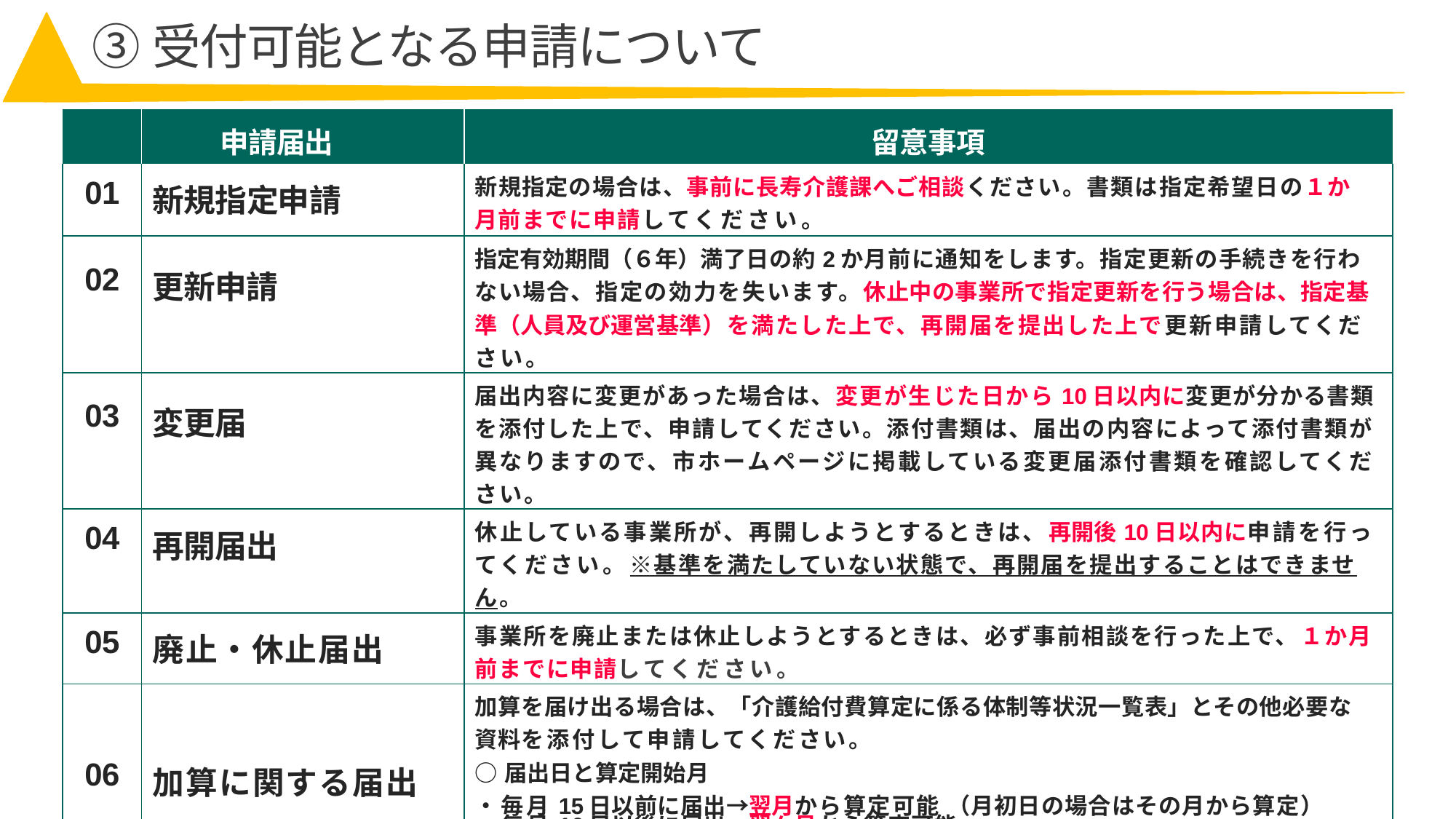

③受付可能となる申請について
|  | 申請届出 | 留意事項 |
| --- | --- | --- |
| 01 | 新規指定申請 | 新規指定の場合は、事前に長寿介護課へご相談ください。書類は指定希望日の１か月前までに申請してください。 |
| 02 | 更新申請 | 指定有効期間（６年）満了日の約2か月前に通知をします。指定更新の手続きを行わない場合、指定の効力を失います。休止中の事業所で指定更新を行う場合は、指定基準（人員及び運営基準）を満たした上で、再開届を提出した上で更新申請してください。 |
| 03 | 変更届 | 届出内容に変更があった場合は、変更が生じた日から10日以内に変更が分かる書類を添付した上で、申請してください。添付書類は、届出の内容によって添付書類が異なりますので、市ホームページに掲載している変更届添付書類を確認してください。 |
| 04 | 再開届出 | 休止している事業所が、再開しようとするときは、再開後10日以内に申請を行ってください。※基準を満たしていない状態で、再開届を提出することはできません。 |
| 05 | 廃止・休止届出 | 事業所を廃止または休止しようとするときは、必ず事前相談を行った上で、１か月前までに申請してください。 |
| 06 | 加算に関する届出 | 加算を届け出る場合は、「介護給付費算定に係る体制等状況一覧表」とその他必要な資料を添付して申請してください。 ○届出日と算定開始月 ・毎月15日以前に届出→翌月から算定可能 （月初日の場合はその月から算定） ・毎月16日以後に届出→翌々月から算定可能 〇加算の取り下げ 　加算要件を満たさなくなることが明らかな場合、要件を満たさなくなった月から当該加算は算定できません。 |